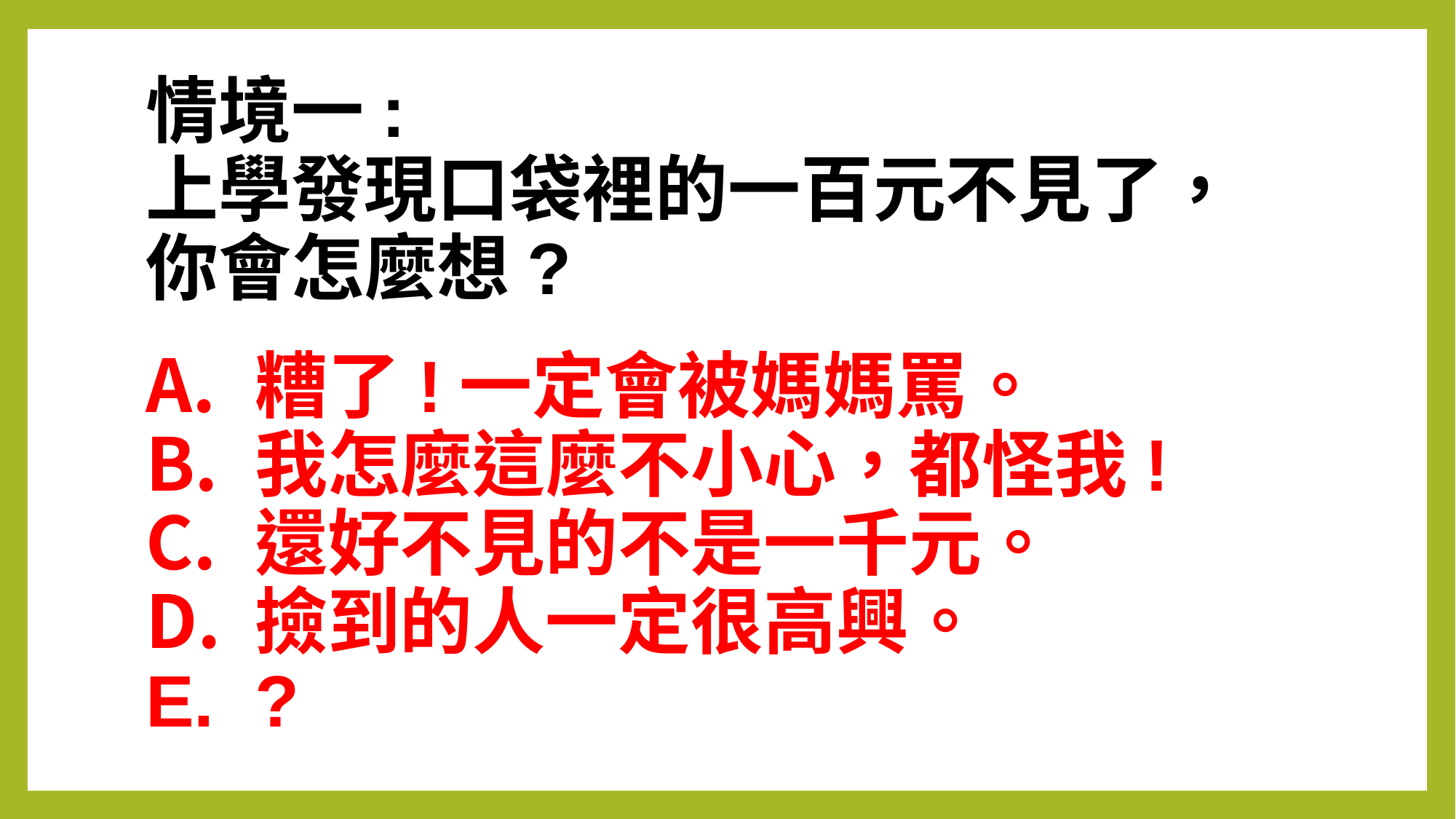

# 情境一: 上學發現口袋裡的一百元不見了，你會怎麼想?
糟了!一定會被媽媽罵。
我怎麼這麼不小心，都怪我!
還好不見的不是一千元。
撿到的人一定很高興。
?